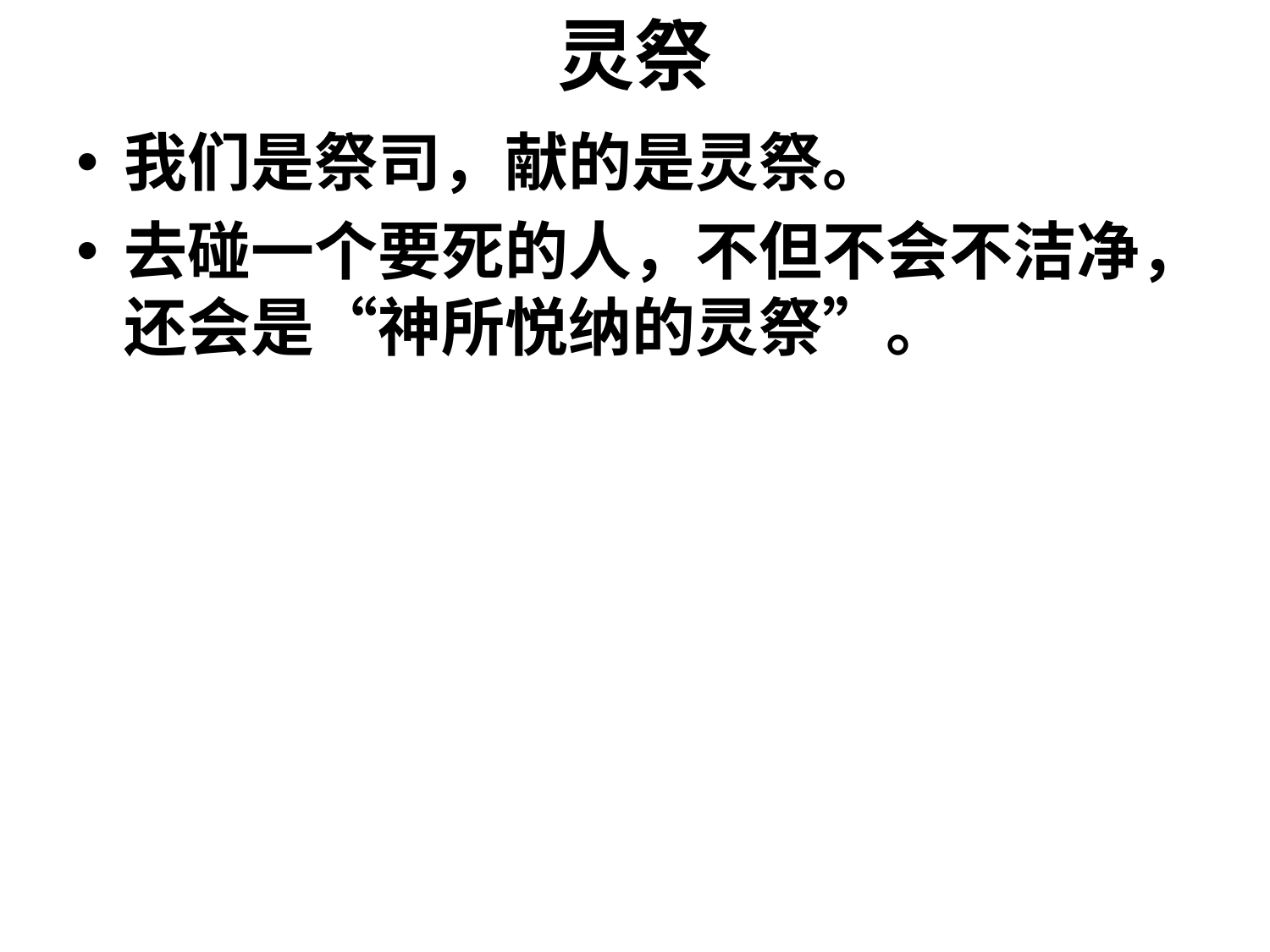

# 灵祭
我们是祭司，献的是灵祭。
去碰一个要死的人，不但不会不洁净，还会是“神所悦纳的灵祭”。